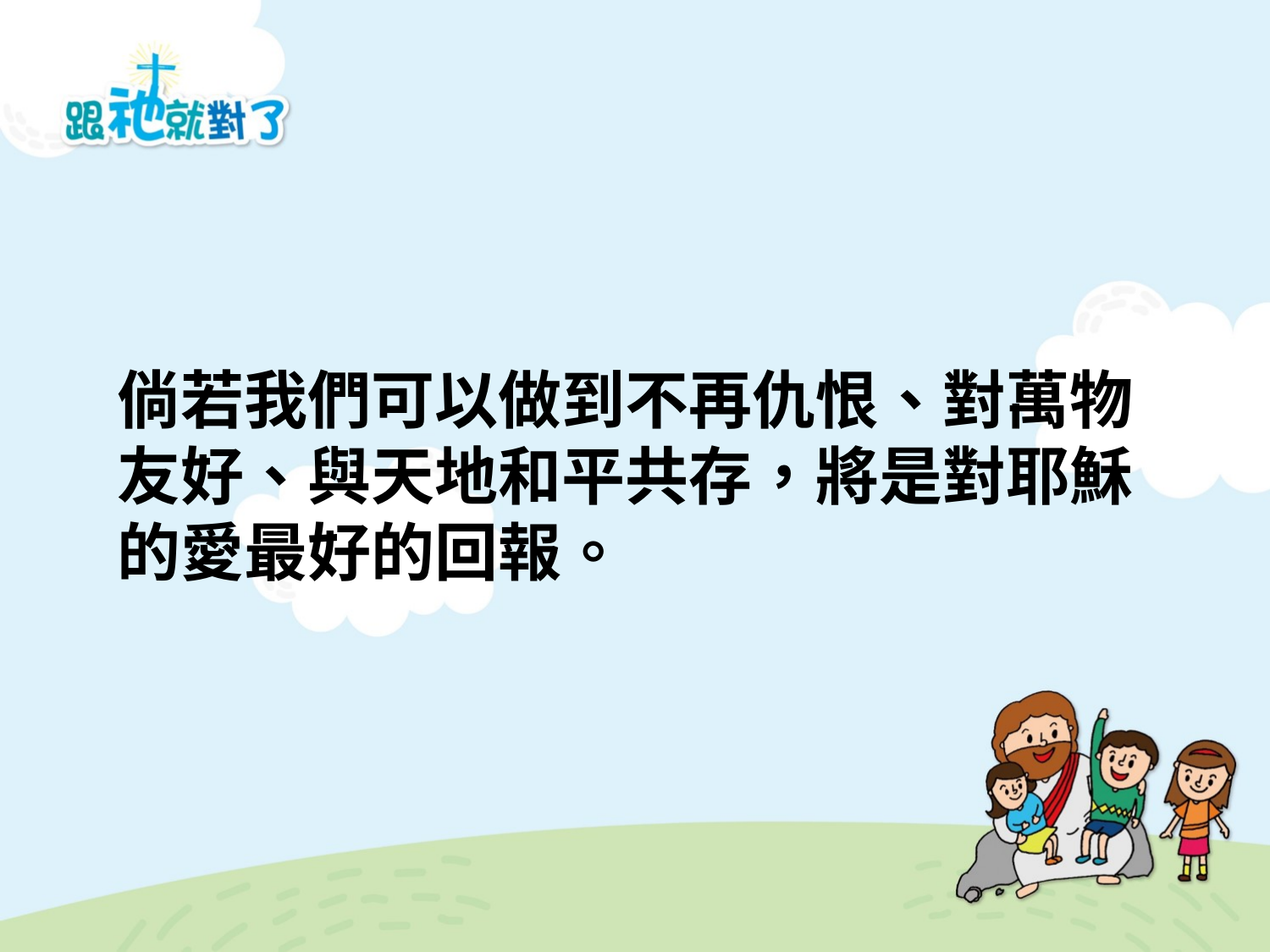

倘若我們可以做到不再仇恨、對萬物友好、與天地和平共存，將是對耶穌的愛最好的回報。